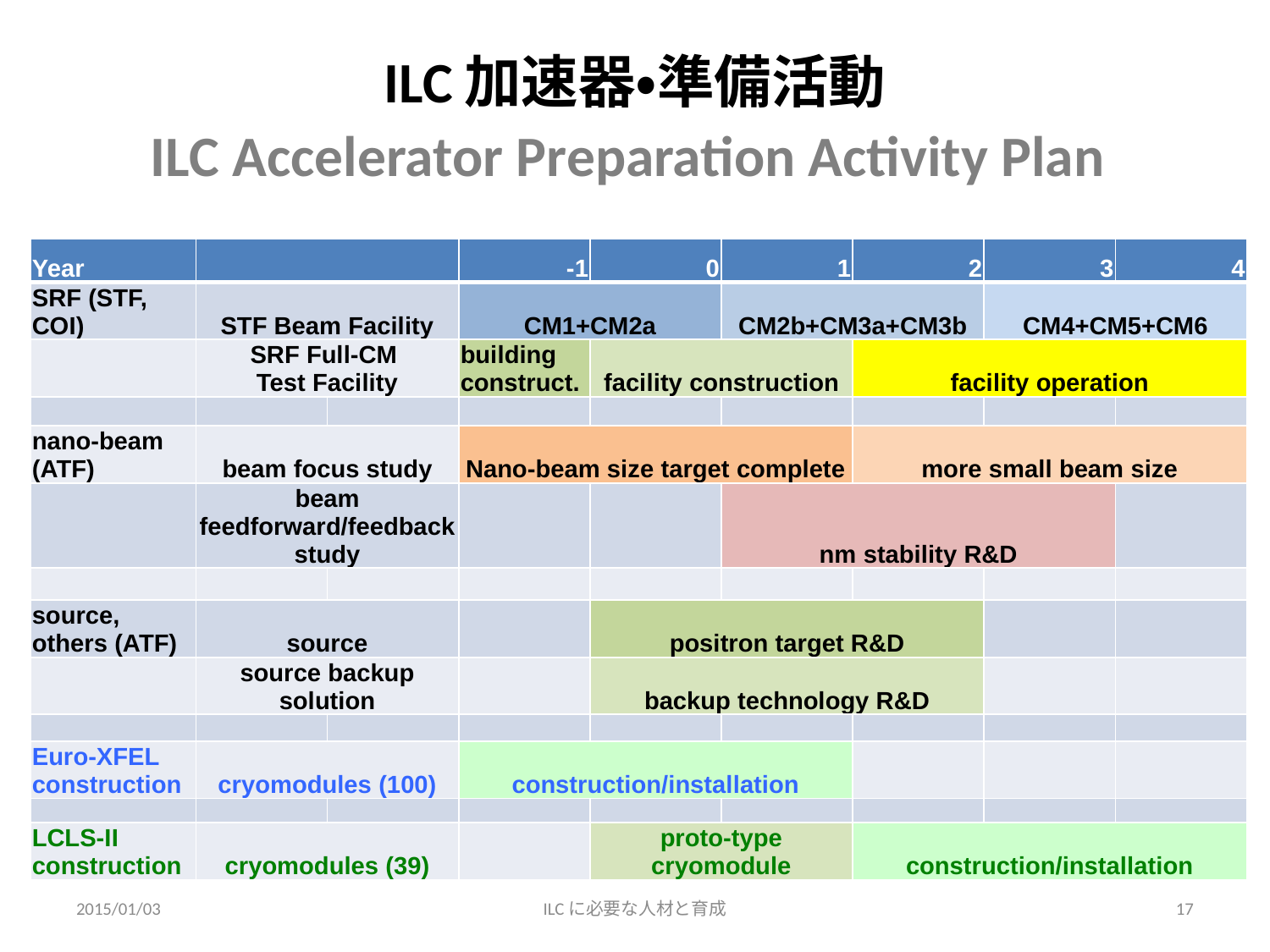

# ILC加速器・準備活動 ILC Accelerator Preparation Activity Plan
| Year |  |  | -1 | 0 | 1 | 2 | 3 | 4 |
| --- | --- | --- | --- | --- | --- | --- | --- | --- |
| SRF (STF, COI) | STF Beam Facility |  | CM1+CM2a |  | CM2b+CM3a+CM3b |  | CM4+CM5+CM6 |  |
|  | SRF Full-CM Test Facility |  | building construct. | facility construction |  | facility operation |  |  |
|  |  |  |  |  |  |  |  |  |
| nano-beam (ATF) | beam focus study |  | Nano-beam size target complete |  |  | more small beam size |  |  |
|  | beam feedforward/feedback study |  |  |  | nm stability R&D |  |  |  |
|  |  |  |  |  |  |  |  |  |
| source, others (ATF) | source |  |  | positron target R&D |  |  |  |  |
|  | source backup solution |  |  | backup technology R&D |  |  |  |  |
|  |  |  |  |  |  |  |  |  |
| Euro-XFEL construction | cryomodules (100) |  | construction/installation |  |  |  |  |  |
|  |  |  |  |  |  |  |  |  |
| LCLS-II construction | cryomodules (39) |  |  | proto-type cryomodule |  | construction/installation |  |  |
2015/01/03
ILCに必要な人材と育成
17